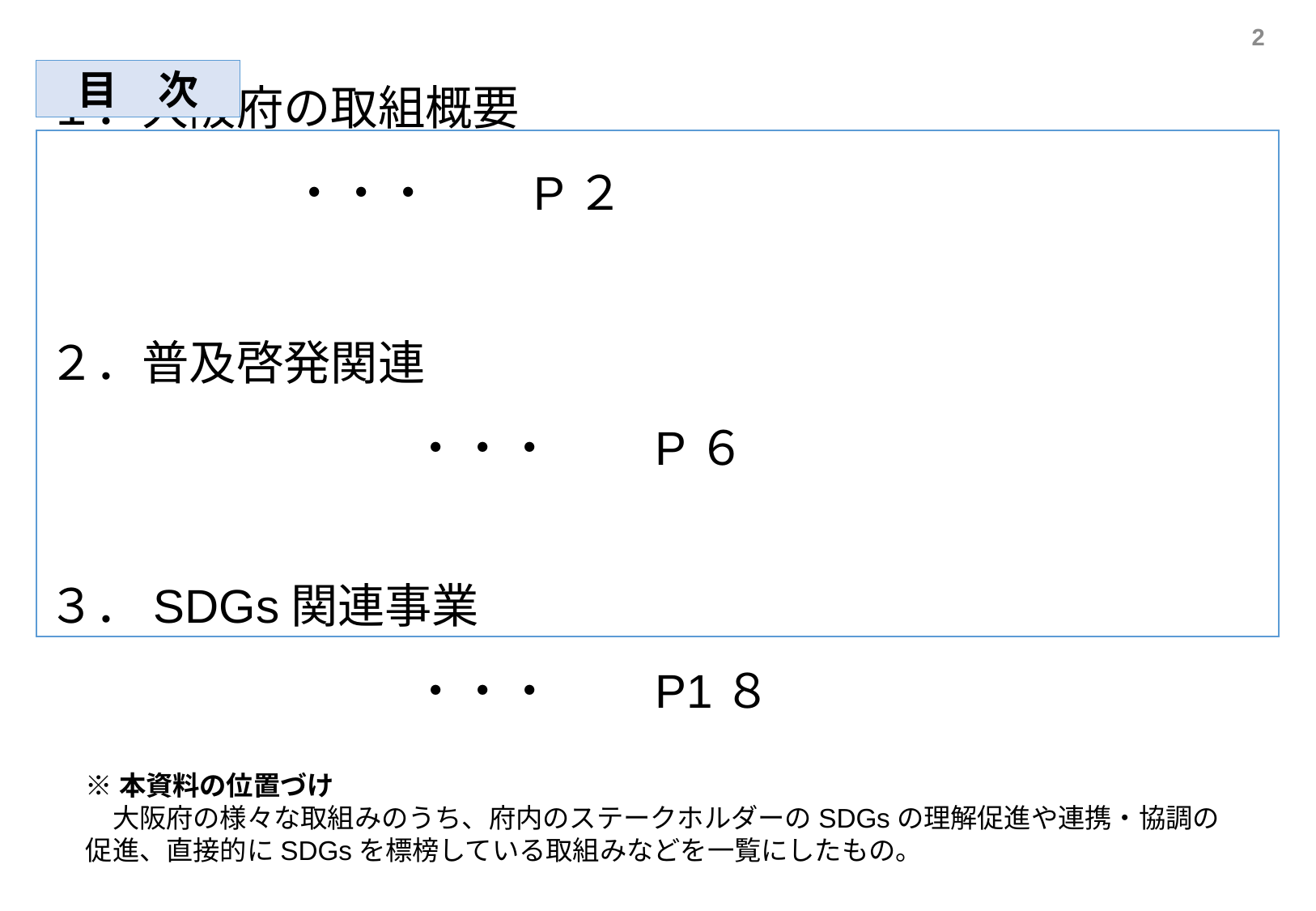

2
目　次
１．大阪府の取組概要									・・・	P２

２．普及啓発関連										・・・	P６

３．SDGs関連事業										・・・	P1８
※本資料の位置づけ
　大阪府の様々な取組みのうち、府内のステークホルダーのSDGsの理解促進や連携・協調の促進、直接的にSDGsを標榜している取組みなどを一覧にしたもの。